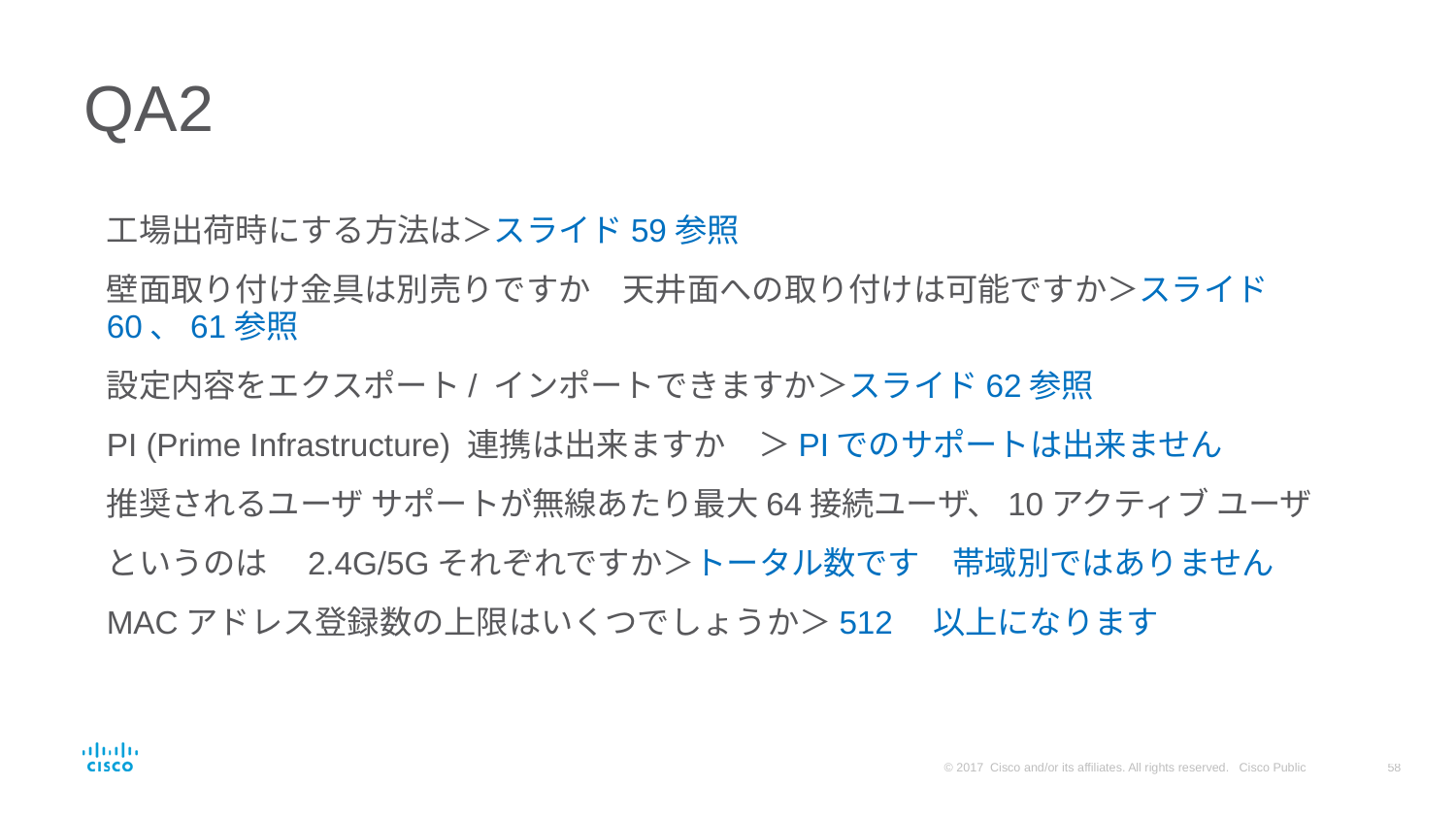

# QA2
工場出荷時にする方法は＞スライド59参照
壁面取り付け金具は別売りですか　天井面への取り付けは可能ですか＞スライド60、61参照
設定内容をエクスポート/ インポートできますか＞スライド62参照
PI (Prime Infrastructure) 連携は出来ますか　＞PIでのサポートは出来ません
推奨されるユーザ サポートが無線あたり最大64接続ユーザ、10アクティブ ユーザ
というのは　2.4G/5Gそれぞれですか＞トータル数です　帯域別ではありません
MACアドレス登録数の上限はいくつでしょうか＞512　以上になります